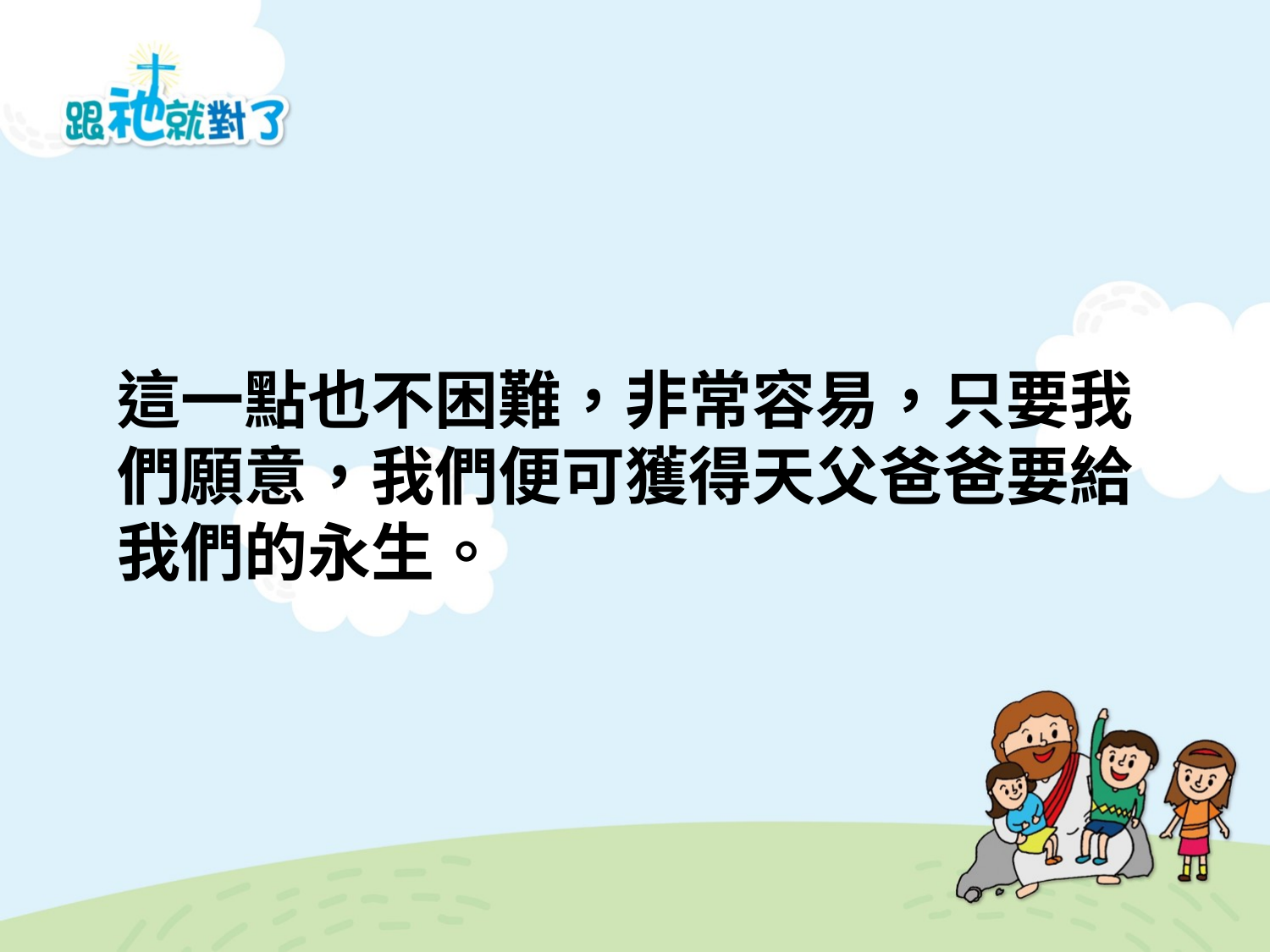

這一點也不困難，非常容易，只要我們願意，我們便可獲得天父爸爸要給我們的永生。